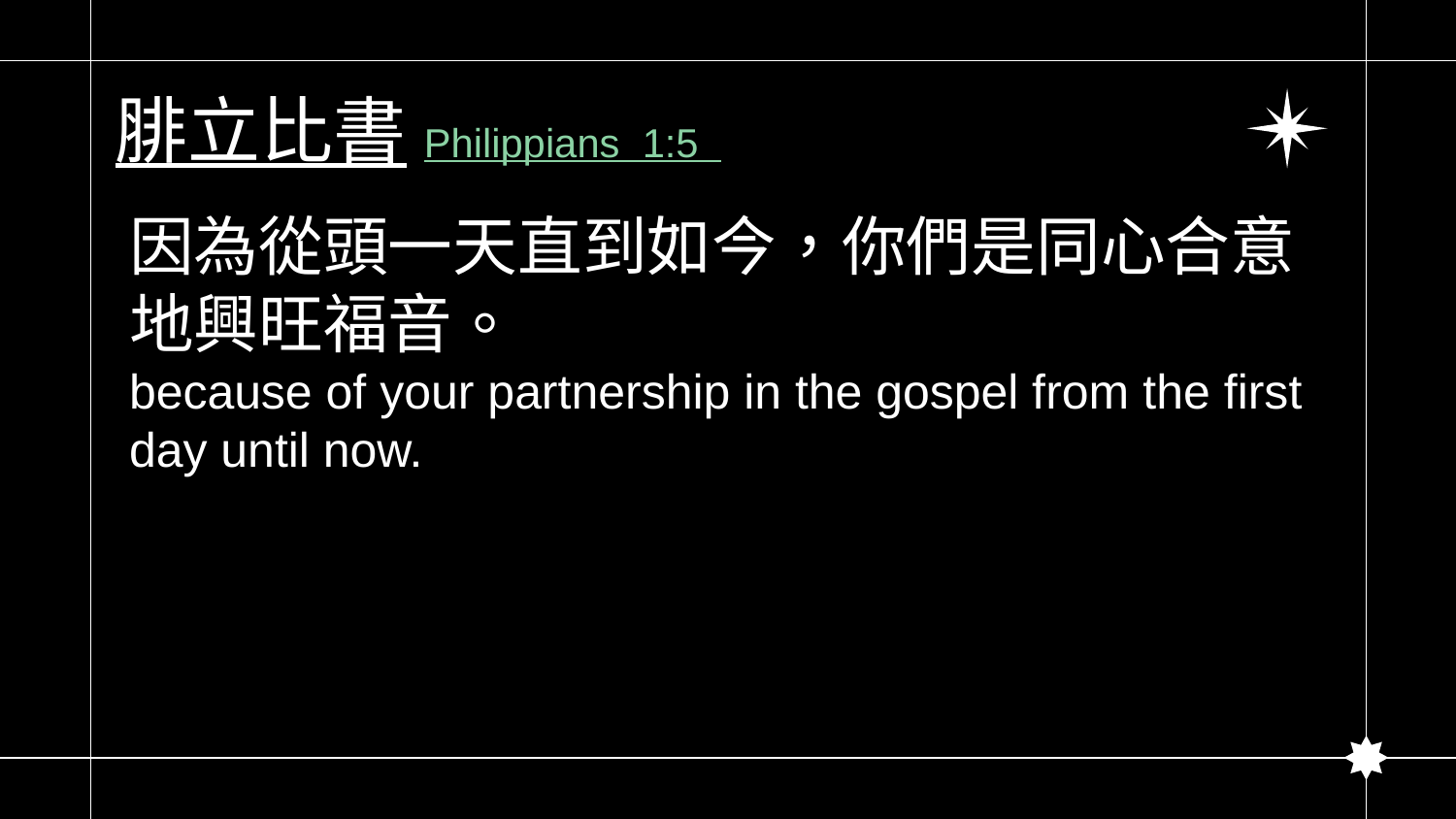

# 腓立比書Philippians  1:5

因為從頭一天直到如今，你們是同心合意地興旺福音。
because of your partnership in the gospel from the first day until now.